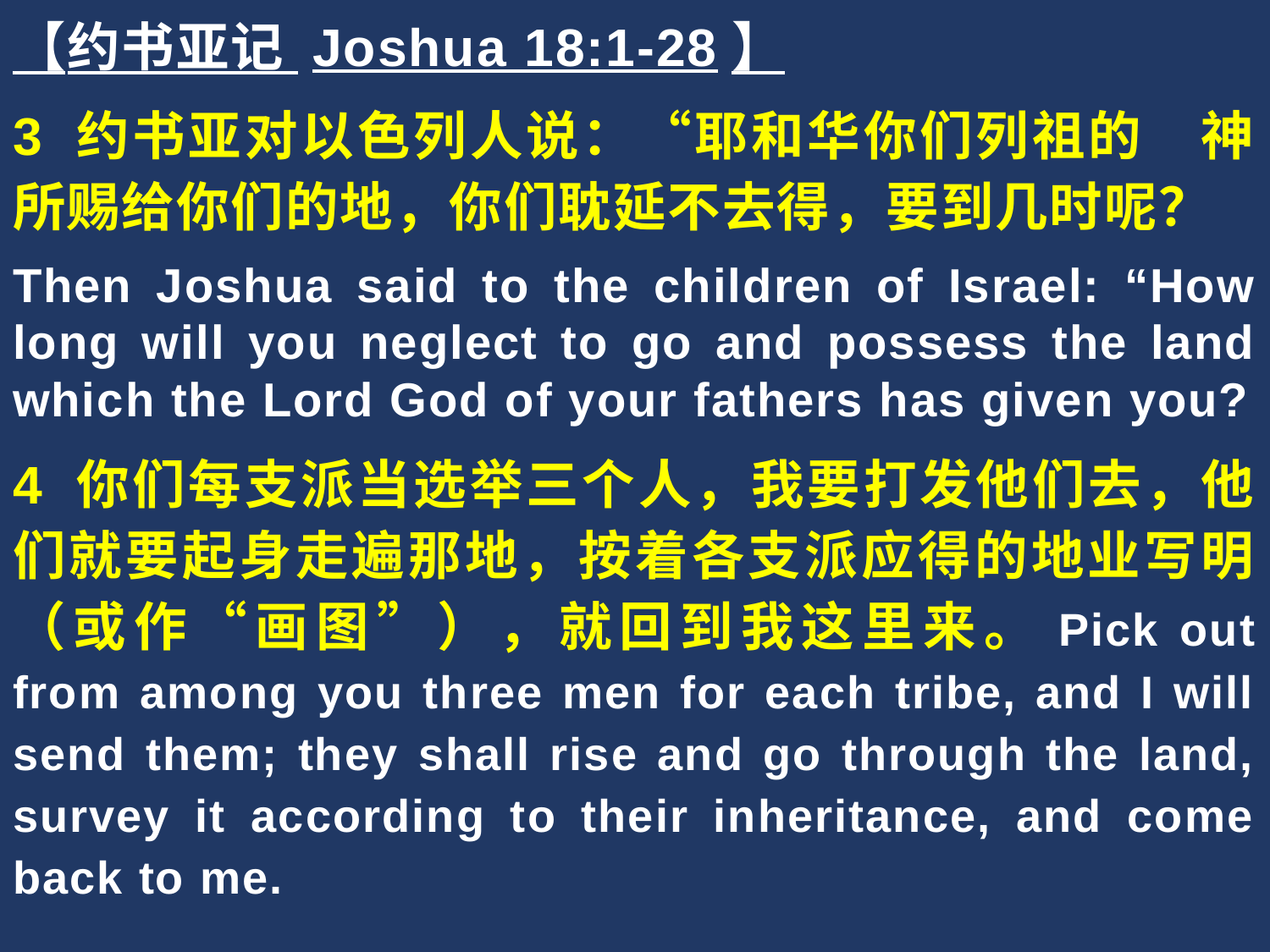

【约书亚记 Joshua 18:1-28】
3 约书亚对以色列人说：“耶和华你们列祖的　神所赐给你们的地，你们耽延不去得，要到几时呢？
Then Joshua said to the children of Israel: “How long will you neglect to go and possess the land which the Lord God of your fathers has given you?
4 你们每支派当选举三个人，我要打发他们去，他们就要起身走遍那地，按着各支派应得的地业写明（或作“画图”），就回到我这里来。Pick out from among you three men for each tribe, and I will send them; they shall rise and go through the land, survey it according to their inheritance, and come back to me.